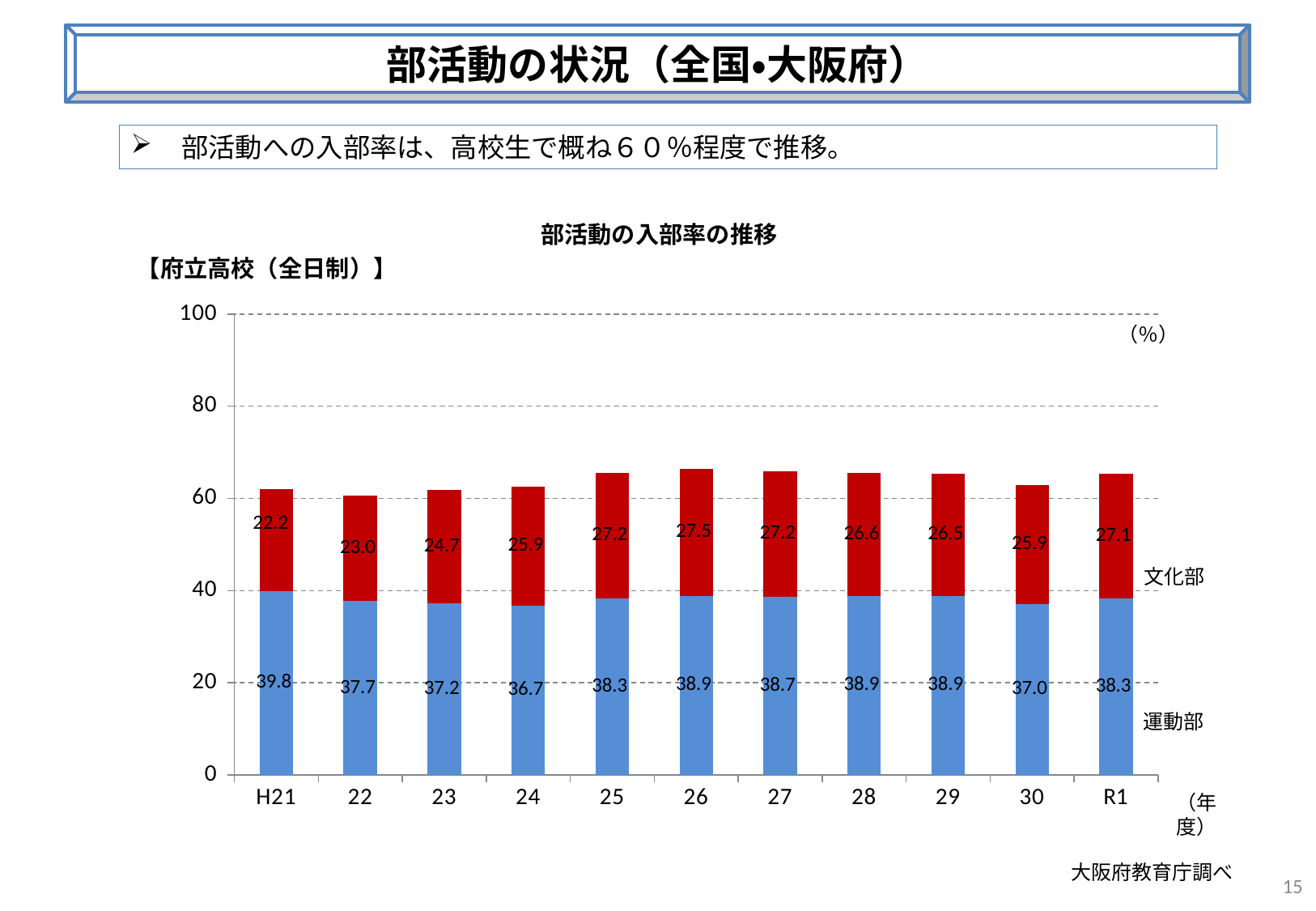

部活動の状況（全国・大阪府）
　部活動への入部率は、高校生で概ね６０％程度で推移。
部活動の入部率の推移
【府立高校（全日制）】

### Chart

| Category | 運動部（大阪府） | 文化部（大阪府） |
|---|---|---|
| H21 | 39.8 | 22.2 |
| 22 | 37.7 | 23.0 |
| 23 | 37.2 | 24.7 |
| 24 | 36.7 | 25.9 |
| 25 | 38.3 | 27.2 |
| 26 | 38.9 | 27.5 |
| 27 | 38.7 | 27.2 |
| 28 | 38.9 | 26.6 |
| 29 | 38.9 | 26.5 |
| 30 | 37.0 | 25.9 |
| R1 | 38.3 | 27.1 |
（％）
文化部
運動部
（年度）
大阪府教育庁調べ
15